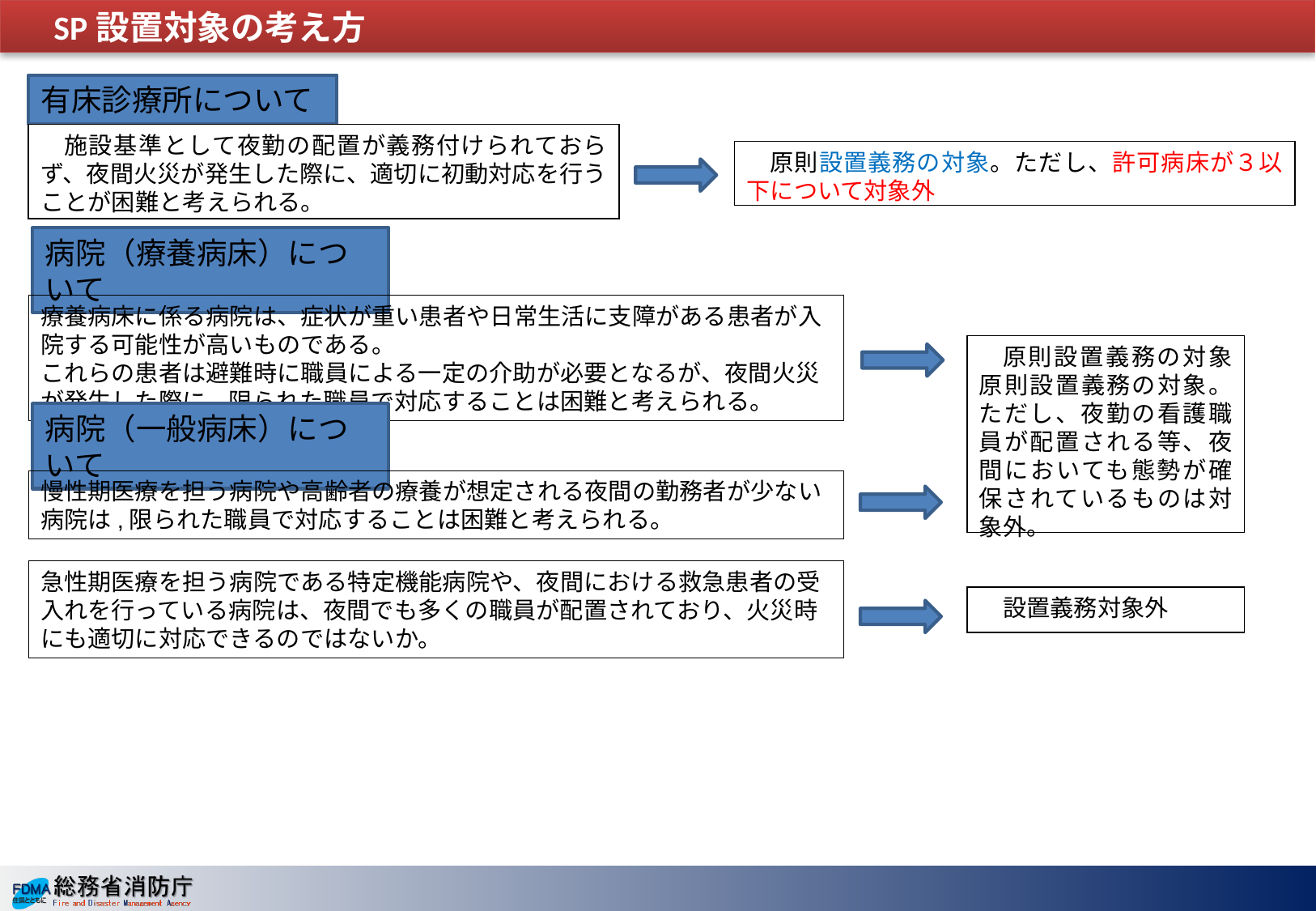

SP設置対象の考え方
有床診療所について
施設基準として夜勤の配置が義務付けられておらず、夜間火災が発生した際に、適切に初動対応を行うことが困難と考えられる。
原則設置義務の対象。ただし、許可病床が３以下について対象外

病院（療養病床）について
療養病床に係る病院は、症状が重い患者や日常生活に支障がある患者が入院する可能性が高いものである。
これらの患者は避難時に職員による一定の介助が必要となるが、夜間火災が発生した際に、限られた職員で対応することは困難と考えられる。
原則設置義務の対象原則設置義務の対象。ただし、夜勤の看護職員が配置される等、夜間においても態勢が確保されているものは対象外。

病院（一般病床）について
慢性期医療を担う病院や高齢者の療養が想定される夜間の勤務者が少ない病院は,限られた職員で対応することは困難と考えられる。

急性期医療を担う病院である特定機能病院や、夜間における救急患者の受入れを行っている病院は、夜間でも多くの職員が配置されており、火災時にも適切に対応できるのではないか。
設置義務対象外